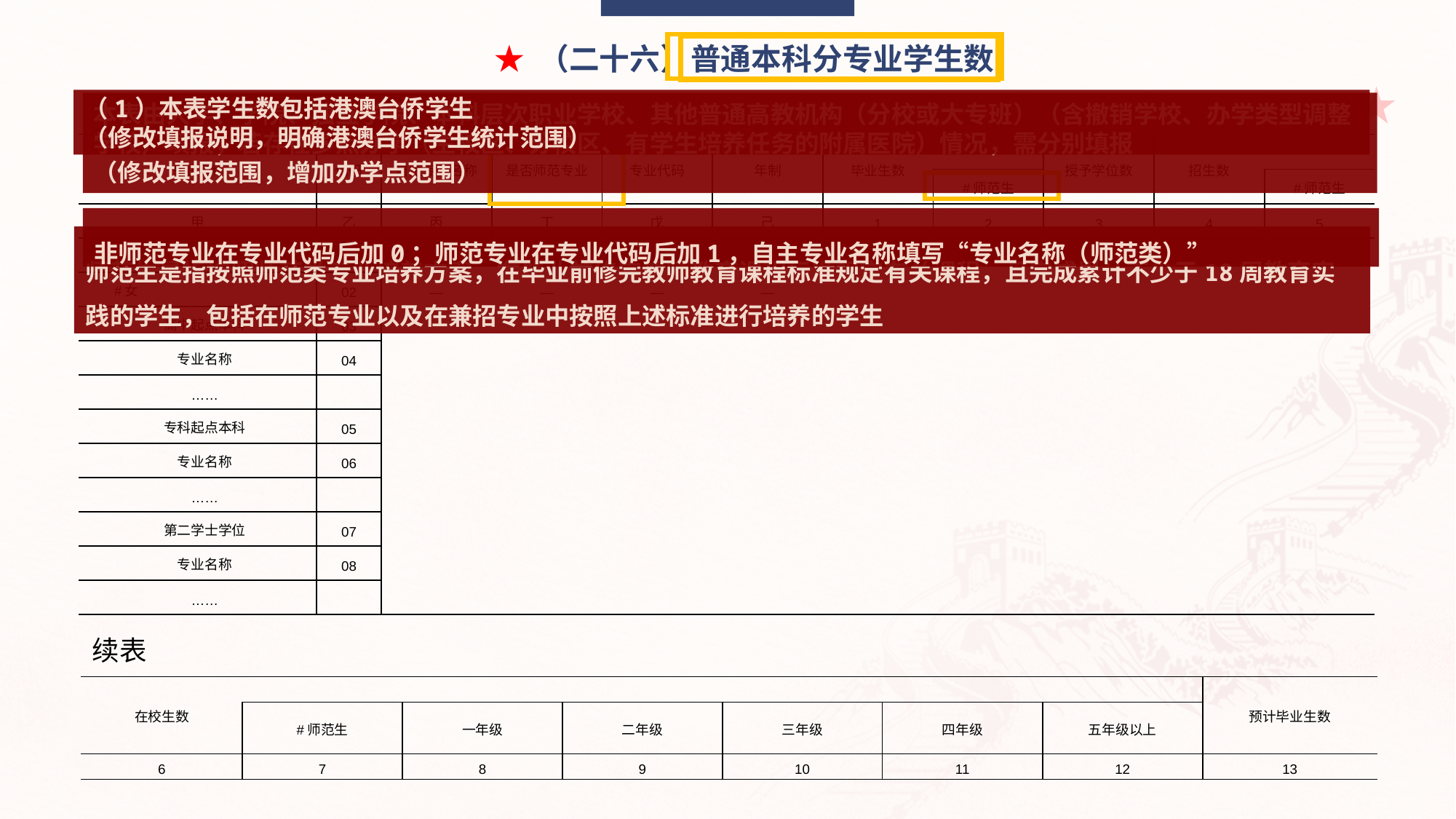

（1）本表学生数包括港澳台侨学生
（修改填报说明，明确港澳台侨学生统计范围）

★ （二十六）普通本科分专业学生数

本表由大学、学院、独立学院、本科层次职业学校、其他普通高教机构（分校或大专班）（含撤销学校、办学类型调整学校）填报，若存在多点办学（主校区、分校区、有学生培养任务的附属医院）情况，需分别填报
（修改填报范围，增加办学点范围）
| 专业名称 | 代码 | 自主专业名称 | 是否师范专业 | 专业代码 | 年制 | 毕业生数 |  | 授予学位数 | 招生数 |  |
| --- | --- | --- | --- | --- | --- | --- | --- | --- | --- | --- |
|  |  |  |  |  |  |  | #师范生 |  |  | #师范生 |
| 甲 | 乙 | 丙 | 丁 | 戊 | 己 | 1 | 2 | 3 | 4 | 5 |
| 普通本科生 | 01 | — | — | — | — |  |  |  |  |  |
| #女 | 02 | — | — | — | — |  |  |  |  |  |
| 高中起点本科 | 03 |  |  |  |  |  |  |  |  |  |
| 专业名称 | 04 |  |  |  |  |  |  |  |  |  |
| …… |  |  |  |  |  |  |  |  |  |  |
| 专科起点本科 | 05 |  |  |  |  |  |  |  |  |  |
| 专业名称 | 06 |  |  |  |  |  |  |  |  |  |
| …… |  |  |  |  |  |  |  |  |  |  |
| 第二学士学位 | 07 |  |  |  |  |  |  |  |  |  |
| 专业名称 | 08 |  |  |  |  |  |  |  |  |  |
| …… |  |  |  |  |  |  |  |  |  |  |

非师范专业在专业代码后加0；师范专业在专业代码后加1，自主专业名称填写“专业名称（师范类）”

师范生是指按照师范类专业培养方案，在毕业前修完教师教育课程标准规定有关课程，且完成累计不少于18周教育实践的学生，包括在师范专业以及在兼招专业中按照上述标准进行培养的学生
续表
| 在校生数 |  |  |  |  |  |  | 预计毕业生数 |
| --- | --- | --- | --- | --- | --- | --- | --- |
|  | #师范生 | 一年级 | 二年级 | 三年级 | 四年级 | 五年级以上 |  |
| 6 | 7 | 8 | 9 | 10 | 11 | 12 | 13 |